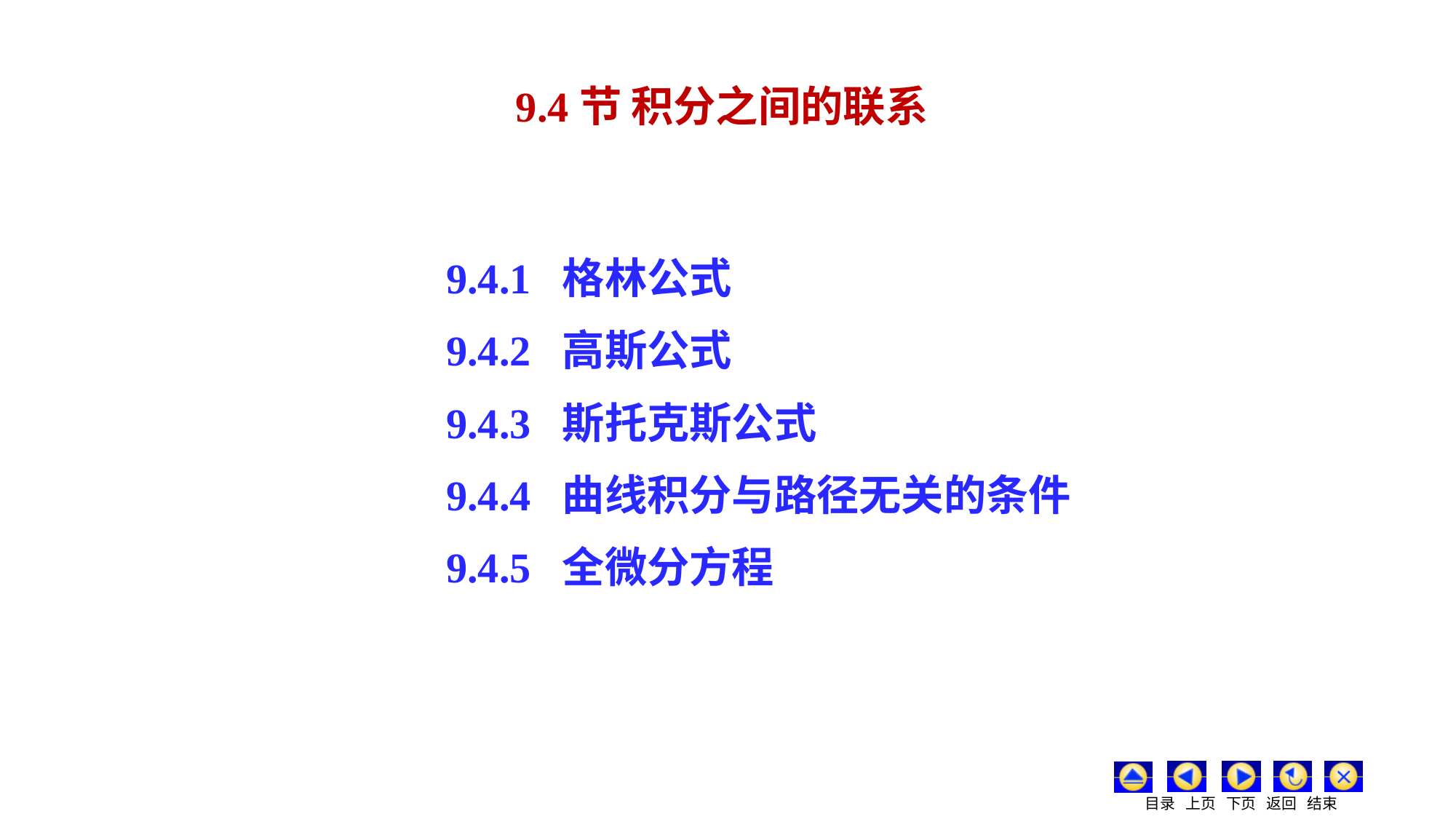

9.4节 积分之间的联系
9.4.1  格林公式
9.4.2  高斯公式
9.4.3  斯托克斯公式
9.4.4  曲线积分与路径无关的条件
9.4.5  全微分方程